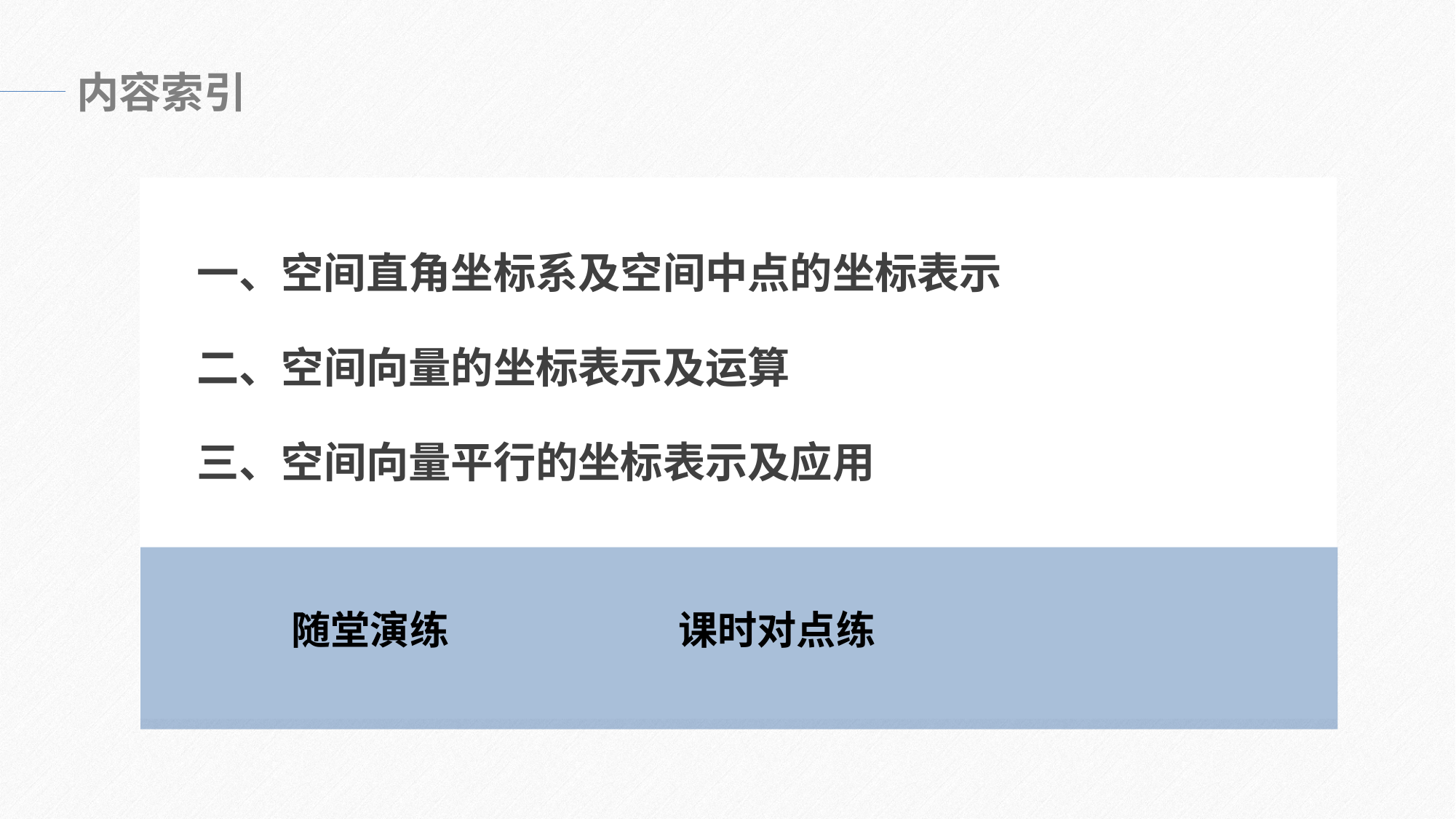

内容索引

一、空间直角坐标系及空间中点的坐标表示
二、空间向量的坐标表示及运算
三、空间向量平行的坐标表示及应用

随堂演练
课时对点练